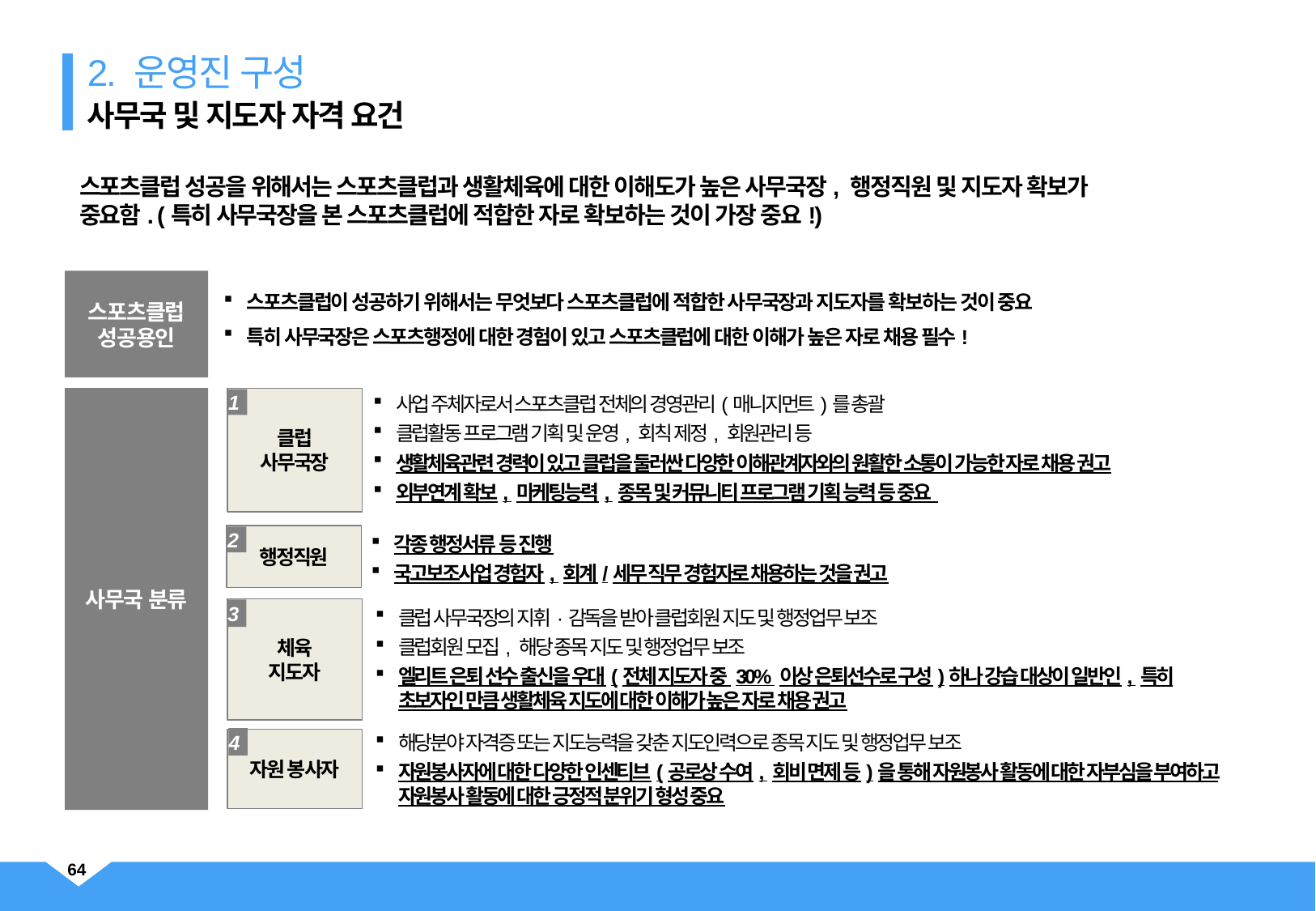

2. 운영진 구성
사무국 및 지도자 자격 요건
스포츠클럽 성공을 위해서는 스포츠클럽과 생활체육에 대한 이해도가 높은 사무국장, 행정직원 및 지도자 확보가
중요함. (특히 사무국장을 본 스포츠클럽에 적합한 자로 확보하는 것이 가장 중요!)
스포츠클럽
성공용인
스포츠클럽이 성공하기 위해서는 무엇보다 스포츠클럽에 적합한 사무국장과 지도자를 확보하는 것이 중요
특히 사무국장은 스포츠행정에 대한 경험이 있고 스포츠클럽에 대한 이해가 높은 자로 채용 필수!
사업 주체자로서 스포츠클럽 전체의 경영관리(매니지먼트)를 총괄
클럽활동 프로그램 기획 및 운영, 회칙 제정, 회원관리 등
생활체육관련 경력이 있고 클럽을 둘러싼 다양한 이해관계자와의 원활한 소통이 가능한 자로 채용 권고
외부연계 확보, 마케팅능력, 종목 및 커뮤니티 프로그램 기획 능력 등 중요
사무국 분류
클럽
사무국장
1
각종 행정서류 등 진행
국고보조사업 경험자, 회계/세무 직무 경험자로 채용하는 것을 권고
행정직원
2
클럽 사무국장의 지휘·감독을 받아 클럽회원 지도 및 행정업무 보조
클럽회원 모집, 해당 종목 지도 및 행정업무 보조
엘리트 은퇴 선수 출신을 우대(전체 지도자 중 30% 이상 은퇴선수로 구성)하나 강습 대상이 일반인, 특히 초보자인 만큼 생활체육 지도에 대한 이해가 높은 자로 채용 권고
체육
지도자
3
해당분야 자격증 또는 지도능력을 갖춘 지도인력으로 종목 지도 및 행정업무 보조
자원봉사자에 대한 다양한 인센티브(공로상 수여, 회비 면제 등)을 통해 자원봉사 활동에 대한 자부심을 부여하고 자원봉사 활동에 대한 긍정적 분위기 형성 중요
4
자원 봉사자